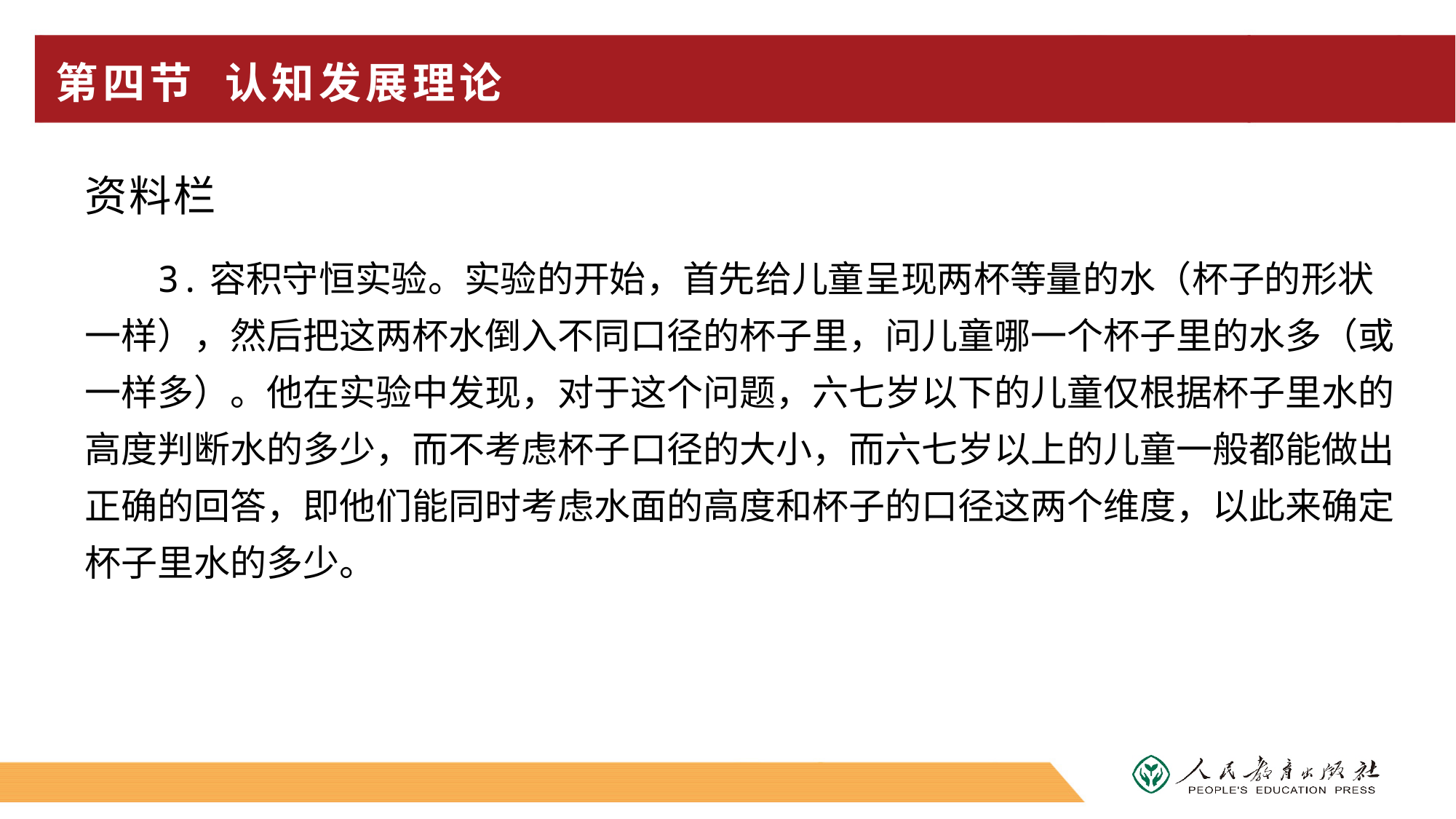

# 第四节  认知发展理论
资料栏
3.容积守恒实验。实验的开始，首先给儿童呈现两杯等量的水（杯子的形状一样），然后把这两杯水倒入不同口径的杯子里，问儿童哪一个杯子里的水多（或一样多）。他在实验中发现，对于这个问题，六七岁以下的儿童仅根据杯子里水的高度判断水的多少，而不考虑杯子口径的大小，而六七岁以上的儿童一般都能做出正确的回答，即他们能同时考虑水面的高度和杯子的口径这两个维度，以此来确定杯子里水的多少。